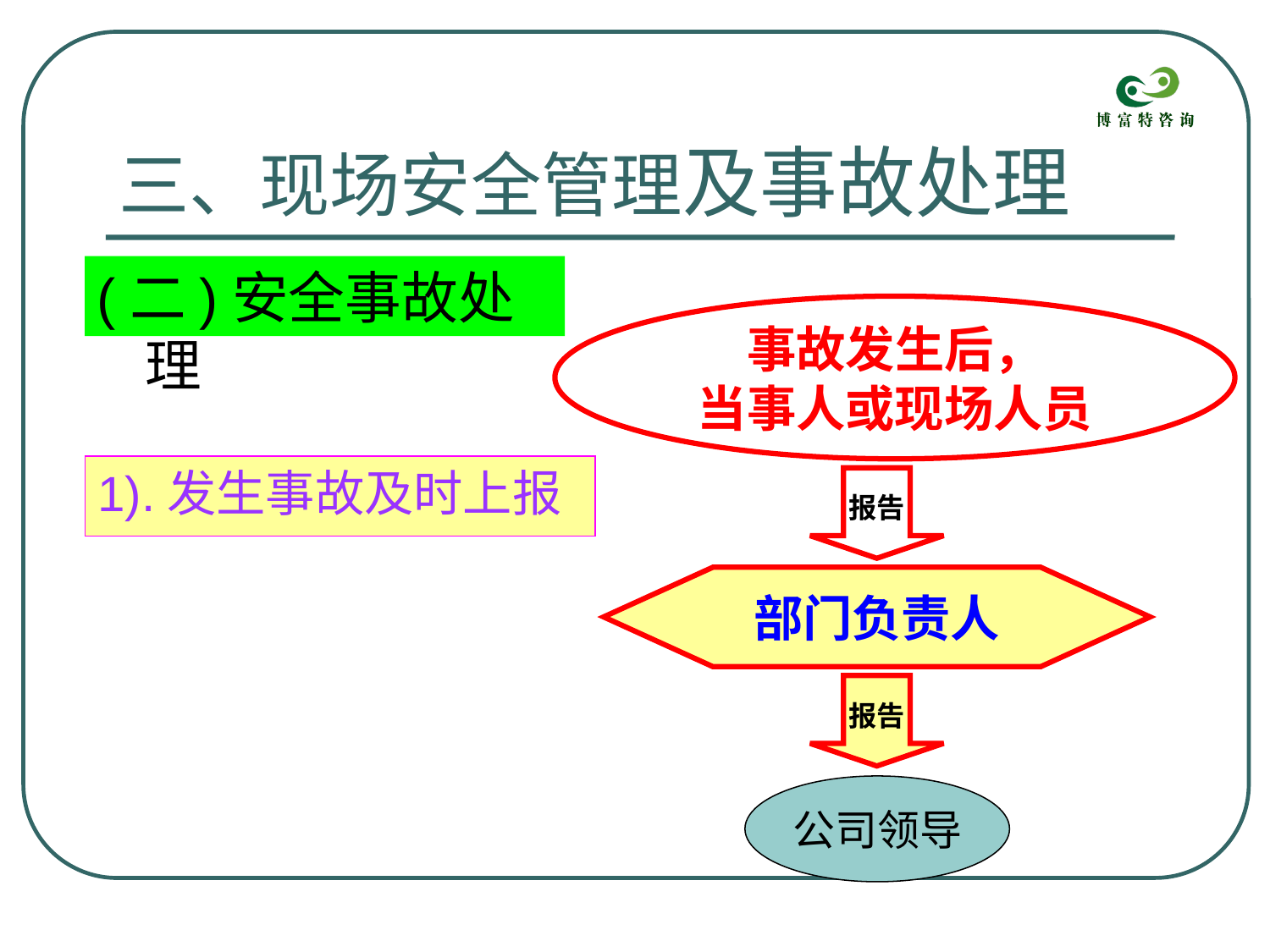

# 三、现场安全管理及事故处理
(二)安全事故处理
事故发生后，
当事人或现场人员
报告
部门负责人
报告
1).发生事故及时上报
公司领导
18